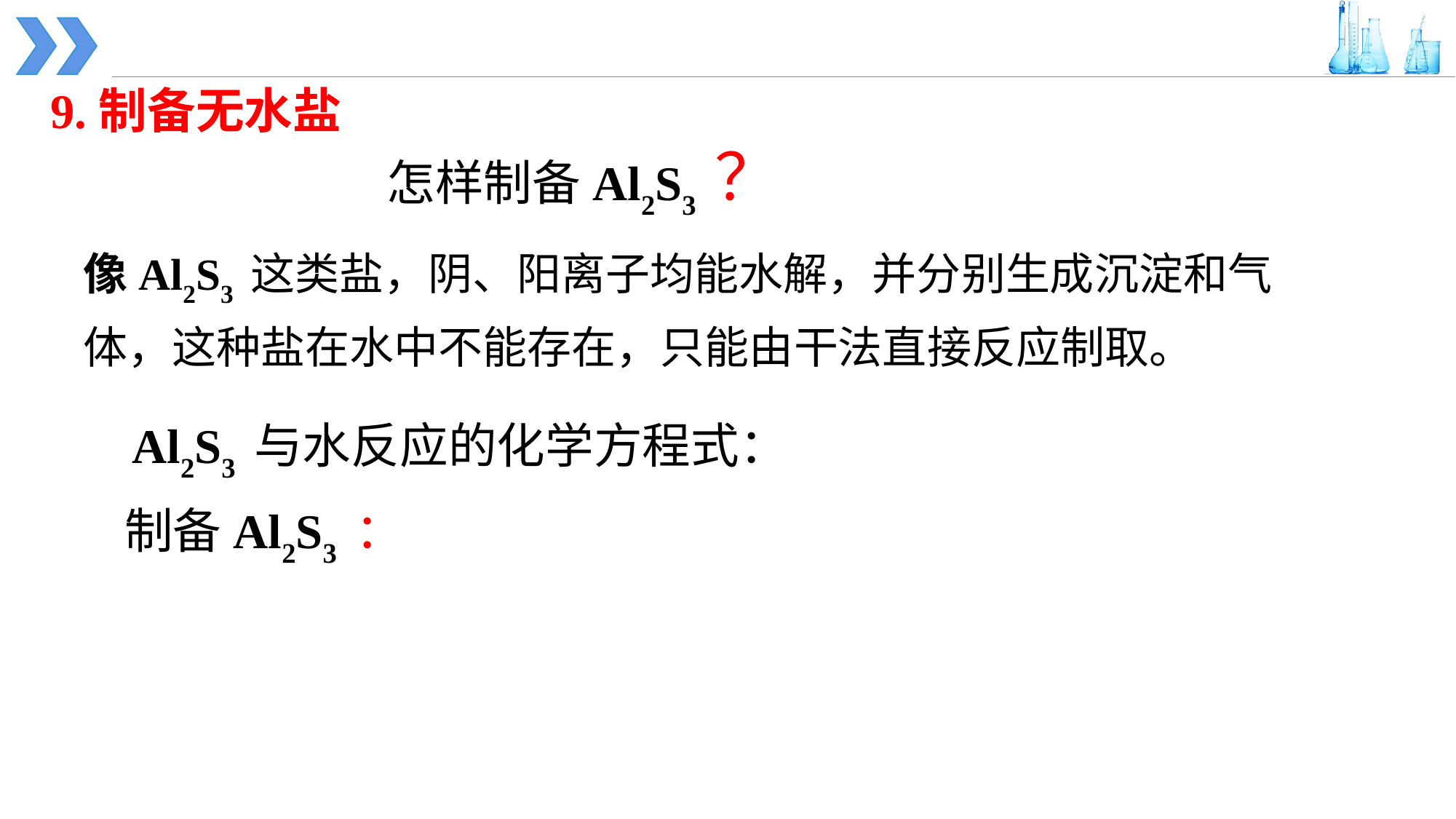

9.制备无水盐
怎样制备Al2S3 ？
像Al2S3 这类盐，阴、阳离子均能水解，并分别生成沉淀和气体，这种盐在水中不能存在，只能由干法直接反应制取。
Al2S3 与水反应的化学方程式：
制备Al2S3 ：